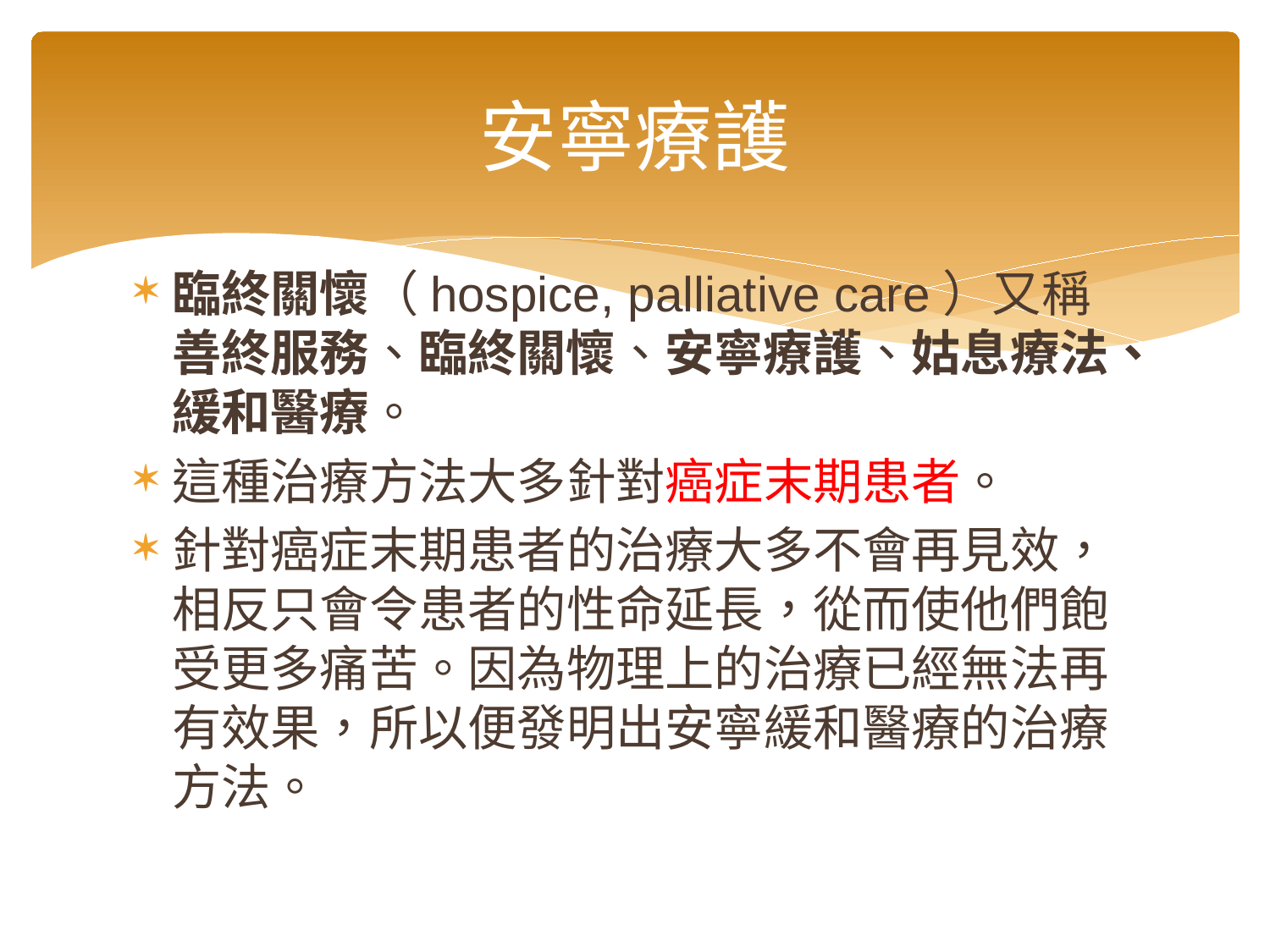

# 安寧療護
臨終關懷（hospice, palliative care）又稱善終服務、臨終關懷、安寧療護、姑息療法、緩和醫療。
這種治療方法大多針對癌症末期患者。
針對癌症末期患者的治療大多不會再見效，相反只會令患者的性命延長，從而使他們飽受更多痛苦。因為物理上的治療已經無法再有效果，所以便發明出安寧緩和醫療的治療方法。